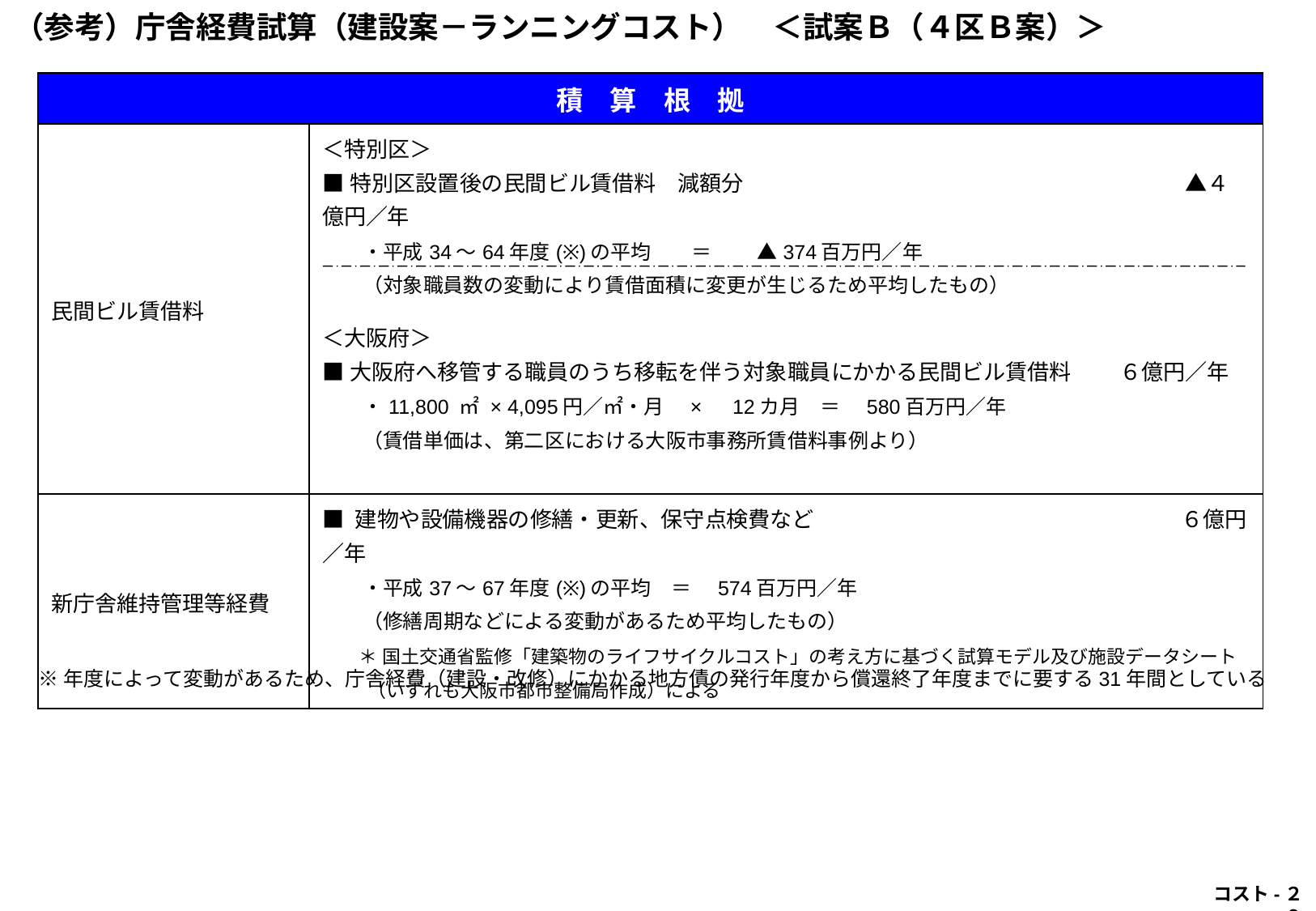

（参考）庁舎経費試算（建設案－ランニングコスト）　＜試案Ｂ（４区Ｂ案）＞
| 積　算　根　拠 |  |
| --- | --- |
| 民間ビル賃借料 | ＜特別区＞ ■特別区設置後の民間ビル賃借料　減額分　　　　　　　　　　　　　　　　　　　 　▲４億円／年 　　・平成34～64年度(※)の平均　　＝ 　　▲374百万円／年 　　（対象職員数の変動により賃借面積に変更が生じるため平均したもの） ＜大阪府＞ ■大阪府へ移管する職員のうち移転を伴う対象職員にかかる民間ビル賃借料　 　６億円／年 　　・11,800 ㎡ × 4,095円／㎡・月　×　12カ月　＝　580百万円／年 　　（賃借単価は、第二区における大阪市事務所賃借料事例より） |
| 新庁舎維持管理等経費 | ■ 建物や設備機器の修繕・更新、保守点検費など 　　　　　　　　　 　　　　　　　６億円／年 　　・平成37～67年度(※)の平均　＝　574百万円／年 　　（修繕周期などによる変動があるため平均したもの） 　　＊ 国土交通省監修「建築物のライフサイクルコスト」の考え方に基づく試算モデル及び施設データシート 　　 （いずれも大阪市都市整備局作成）による |

※年度によって変動があるため、庁舎経費（建設・改修）にかかる地方債の発行年度から償還終了年度までに要する31年間としている
 コスト-２９